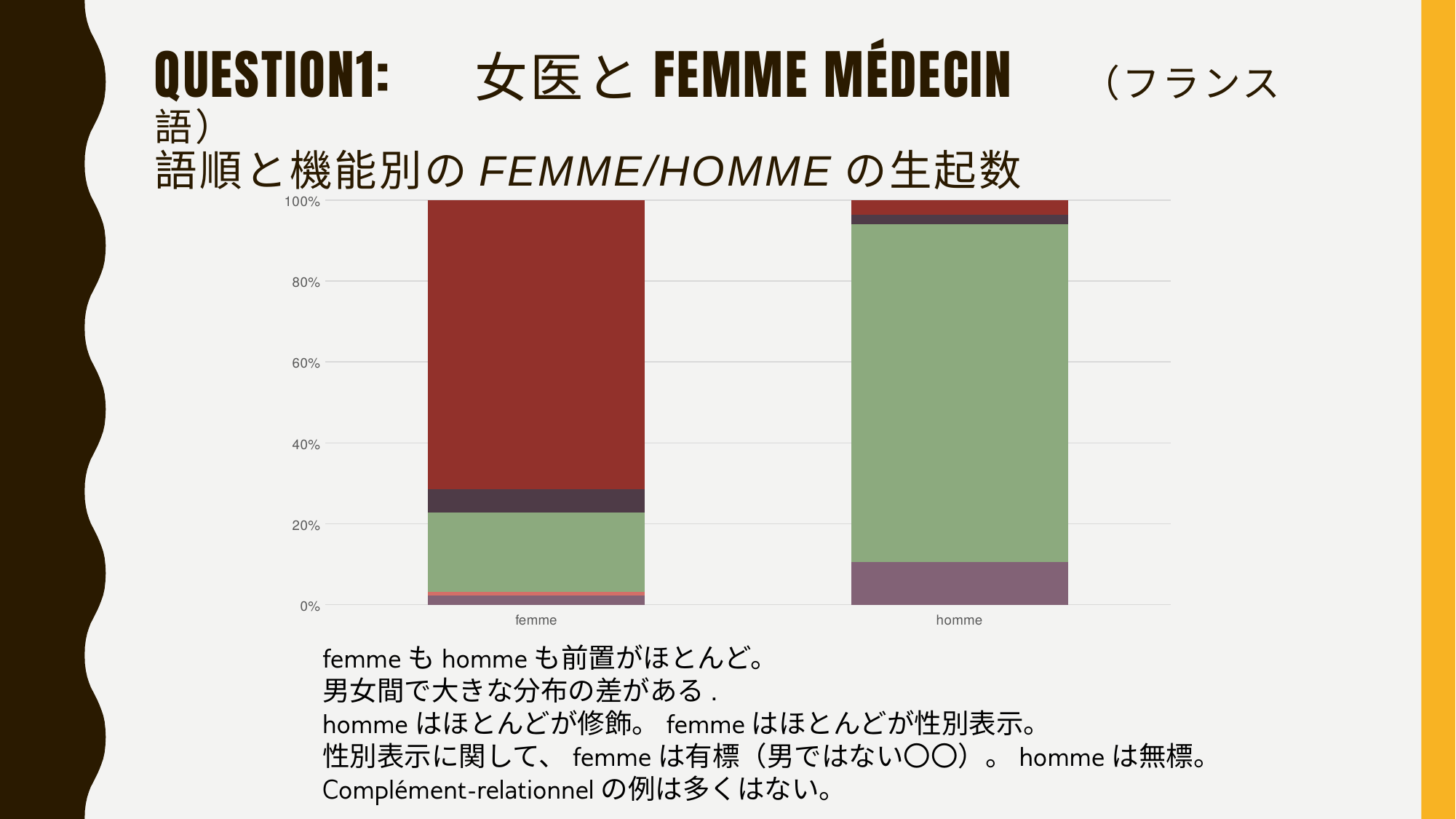

# Question1: 　女医とfemme médecin　（フランス語） 語順と機能別のfemme/hommeの生起数

### Chart

| Category | complémentation - N+NH | complémentation - NH+N | qualification - NH+N | 性表示 - N+NH | 性表示 - NH+N |
|---|---|---|---|---|---|
| femme | 23.0 | 8.0 | 192.0 | 56.0 | 698.0 |
| homme | 71.0 | None | 562.0 | 16.0 | 24.0 |
femmeもhommeも前置がほとんど。
男女間で大きな分布の差がある.
hommeはほとんどが修飾。femmeはほとんどが性別表示。
性別表示に関して、femmeは有標（男ではない〇〇）。hommeは無標。
Complément-relationnelの例は多くはない。